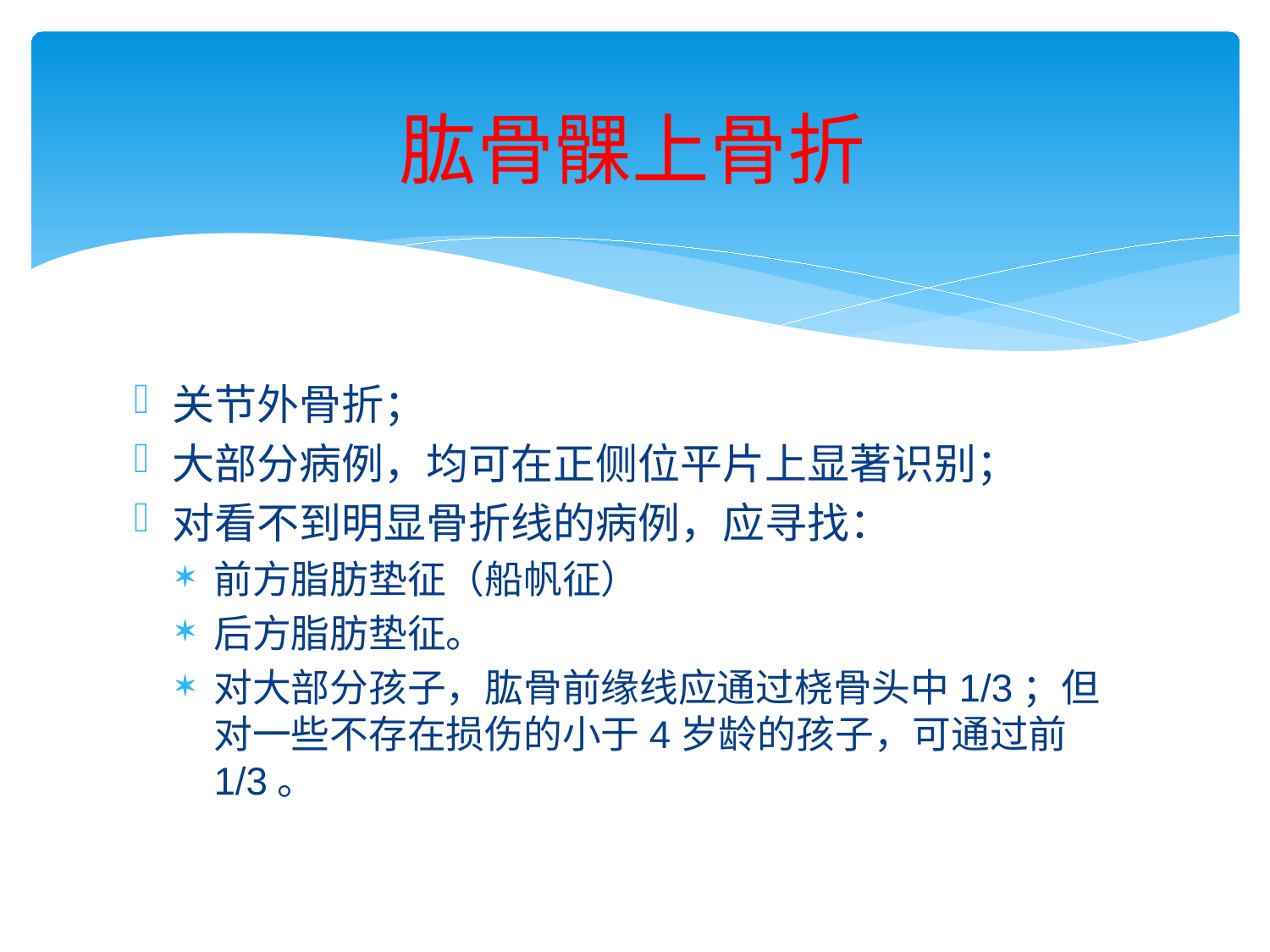

# 肱骨髁上骨折
关节外骨折；
大部分病例，均可在正侧位平片上显著识别；
对看不到明显骨折线的病例，应寻找：
前方脂肪垫征（船帆征）
后方脂肪垫征。
对大部分孩子，肱骨前缘线应通过桡骨头中1/3；但对一些不存在损伤的小于4岁龄的孩子，可通过前1/3。